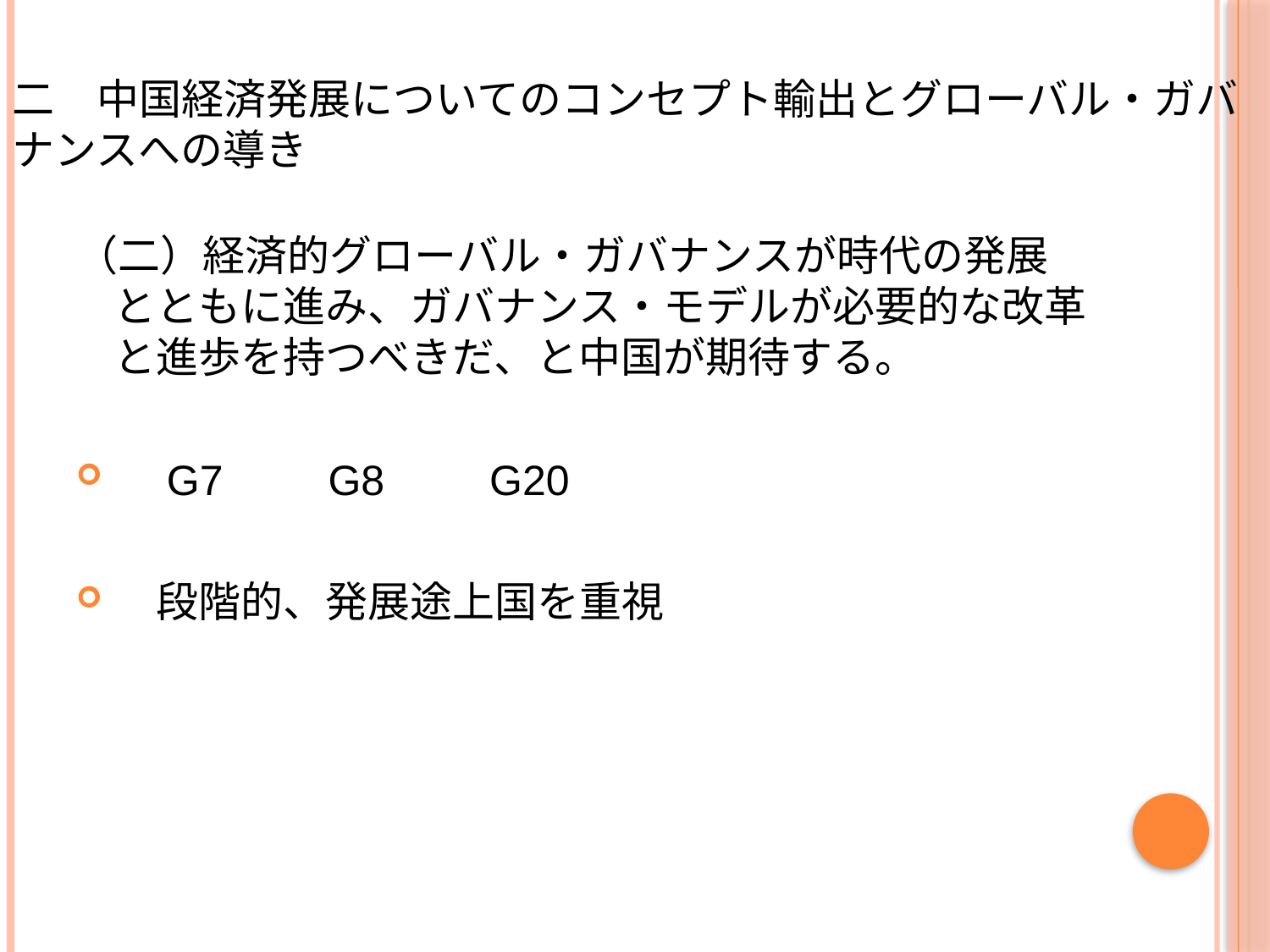

# 二　中国経済発展についてのコンセプト輸出とグローバル・ガバナンスへの導き
（二）経済的グローバル・ガバナンスが時代の発展とともに進み、ガバナンス・モデルが必要的な改革と進歩を持つべきだ、と中国が期待する。

　G7　　G8　　G20

　段階的、発展途上国を重視